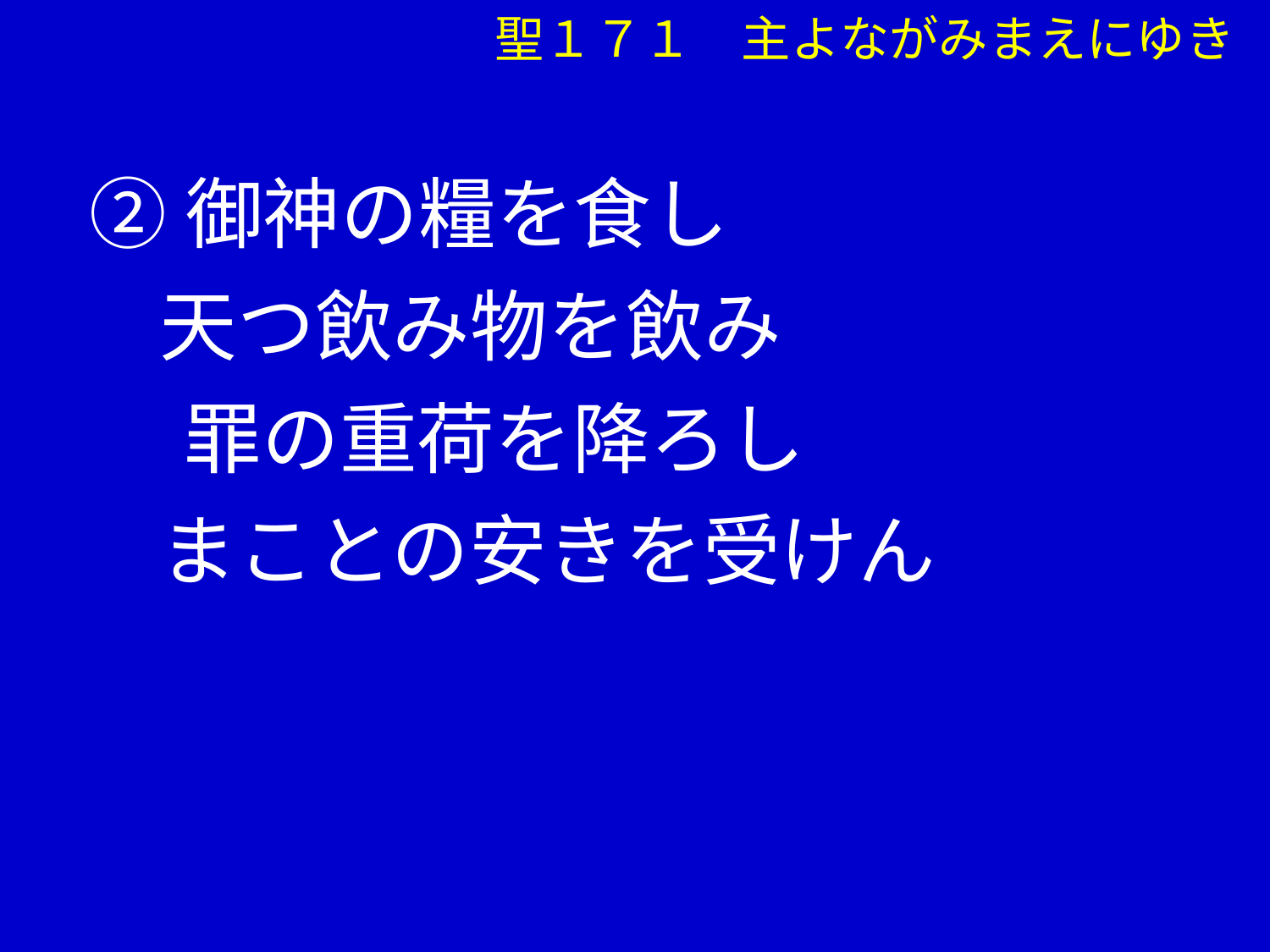

聖１７１　主よながみまえにゆき
②御神の糧を食し
   天つ飲み物を飲み
　 罪の重荷を降ろし
   まことの安きを受けん